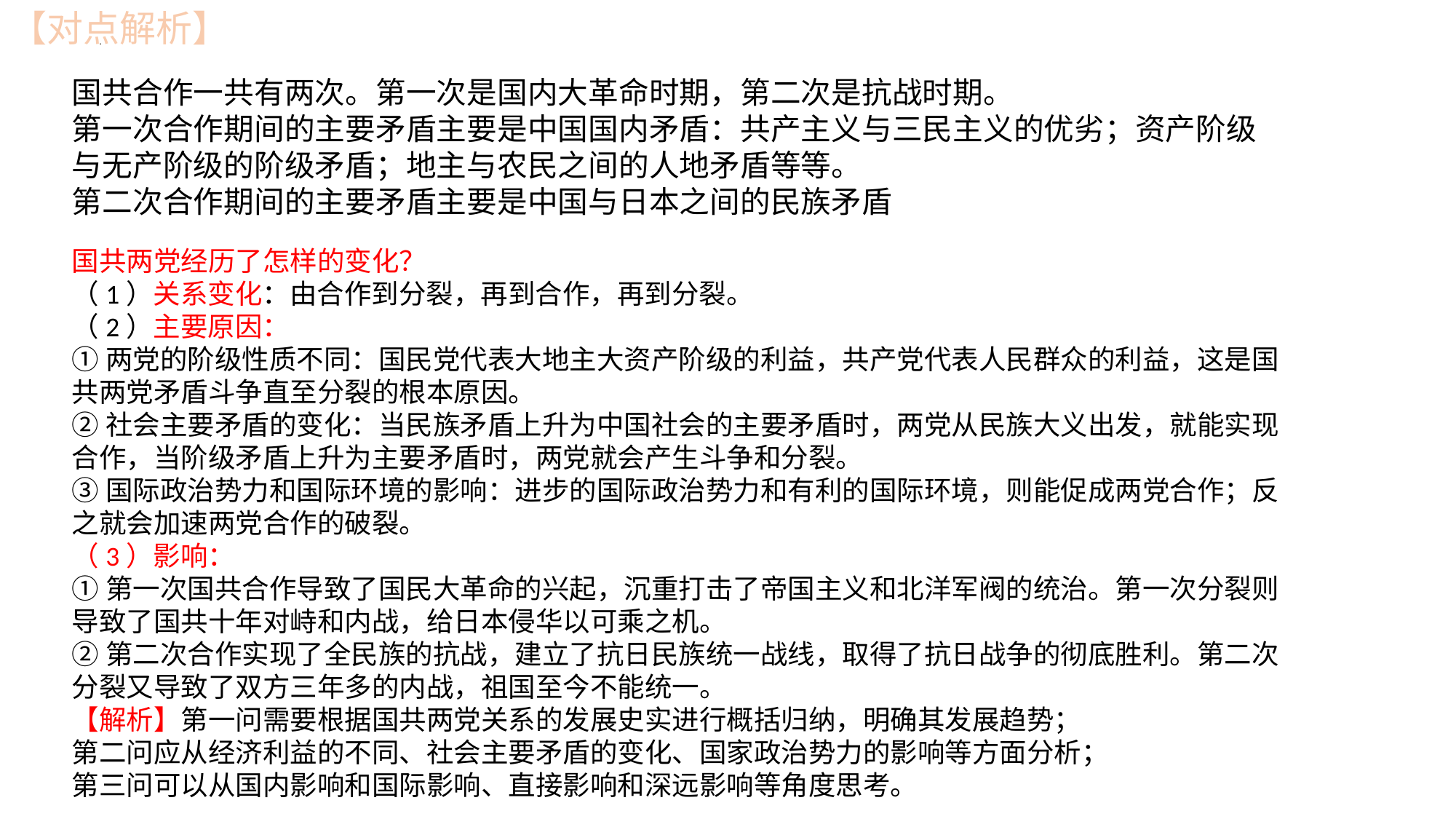

【对点解析】
国共合作一共有两次。第一次是国内大革命时期，第二次是抗战时期。
第一次合作期间的主要矛盾主要是中国国内矛盾：共产主义与三民主义的优劣；资产阶级与无产阶级的阶级矛盾；地主与农民之间的人地矛盾等等。
第二次合作期间的主要矛盾主要是中国与日本之间的民族矛盾
国共两党经历了怎样的变化？
（1）关系变化：由合作到分裂，再到合作，再到分裂。
（2）主要原因：
①两党的阶级性质不同：国民党代表大地主大资产阶级的利益，共产党代表人民群众的利益，这是国共两党矛盾斗争直至分裂的根本原因。
②社会主要矛盾的变化：当民族矛盾上升为中国社会的主要矛盾时，两党从民族大义出发，就能实现合作，当阶级矛盾上升为主要矛盾时，两党就会产生斗争和分裂。
③国际政治势力和国际环境的影响：进步的国际政治势力和有利的国际环境，则能促成两党合作；反之就会加速两党合作的破裂。
（3）影响：
①第一次国共合作导致了国民大革命的兴起，沉重打击了帝国主义和北洋军阀的统治。第一次分裂则导致了国共十年对峙和内战，给日本侵华以可乘之机。
②第二次合作实现了全民族的抗战，建立了抗日民族统一战线，取得了抗日战争的彻底胜利。第二次分裂又导致了双方三年多的内战，祖国至今不能统一。
【解析】第一问需要根据国共两党关系的发展史实进行概括归纳，明确其发展趋势；
第二问应从经济利益的不同、社会主要矛盾的变化、国家政治势力的影响等方面分析；
第三问可以从国内影响和国际影响、直接影响和深远影响等角度思考。